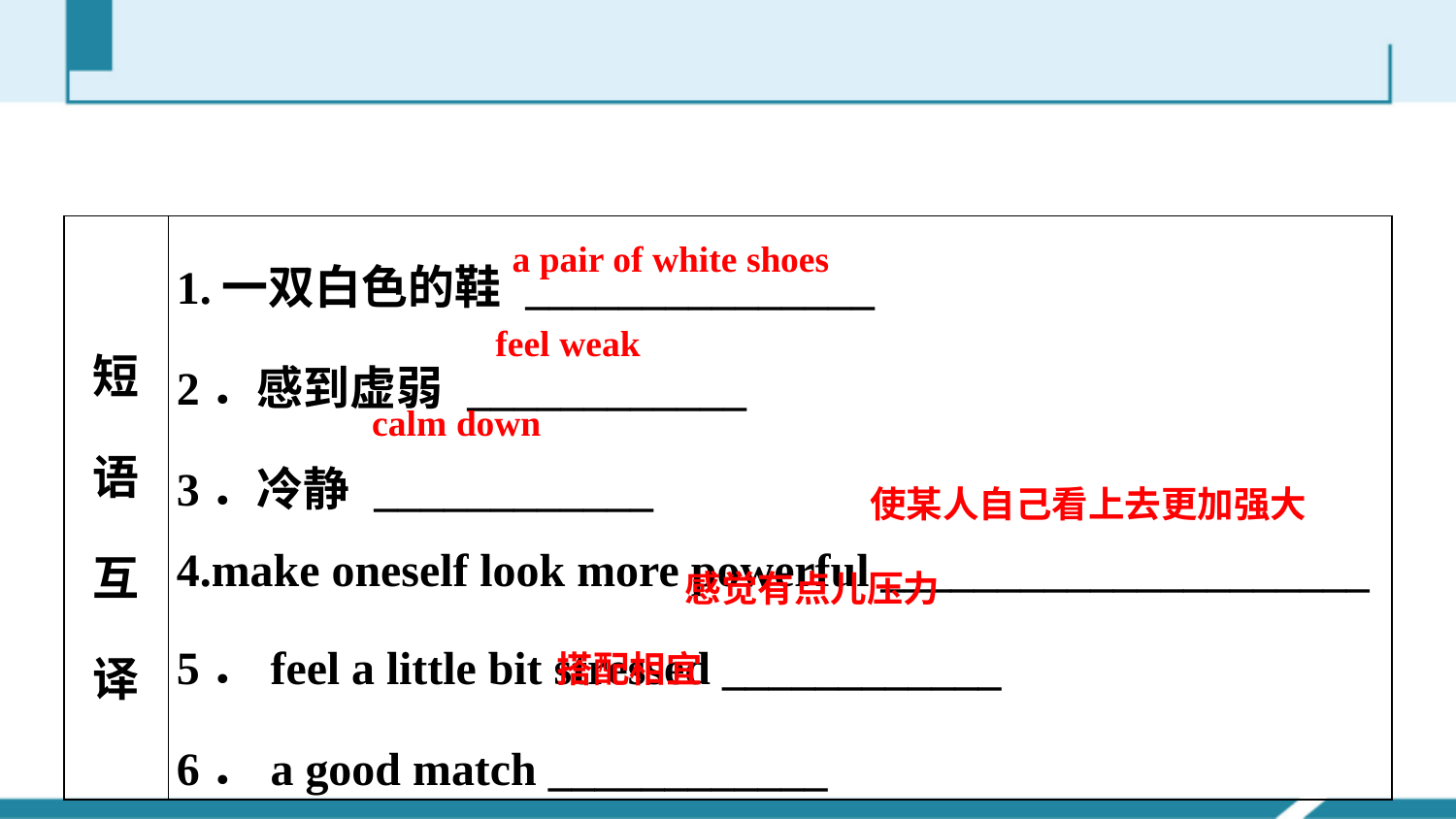

| 短语互译 | 1.一双白色的鞋 \_\_\_\_\_\_\_\_\_\_\_\_\_\_\_ 2．感到虚弱 \_\_\_\_\_\_\_\_\_\_\_\_ 3．冷静 \_\_\_\_\_\_\_\_\_\_\_\_ 4.make oneself look more powerful \_\_\_\_\_\_\_\_\_\_\_\_\_\_\_\_\_\_\_\_\_ 5．feel a little bit stressed \_\_\_\_\_\_\_\_\_\_\_\_ 6．a good match \_\_\_\_\_\_\_\_\_\_\_\_ |
| --- | --- |
a pair of white shoes
feel weak
calm down
使某人自己看上去更加强大
感觉有点儿压力
搭配相宜